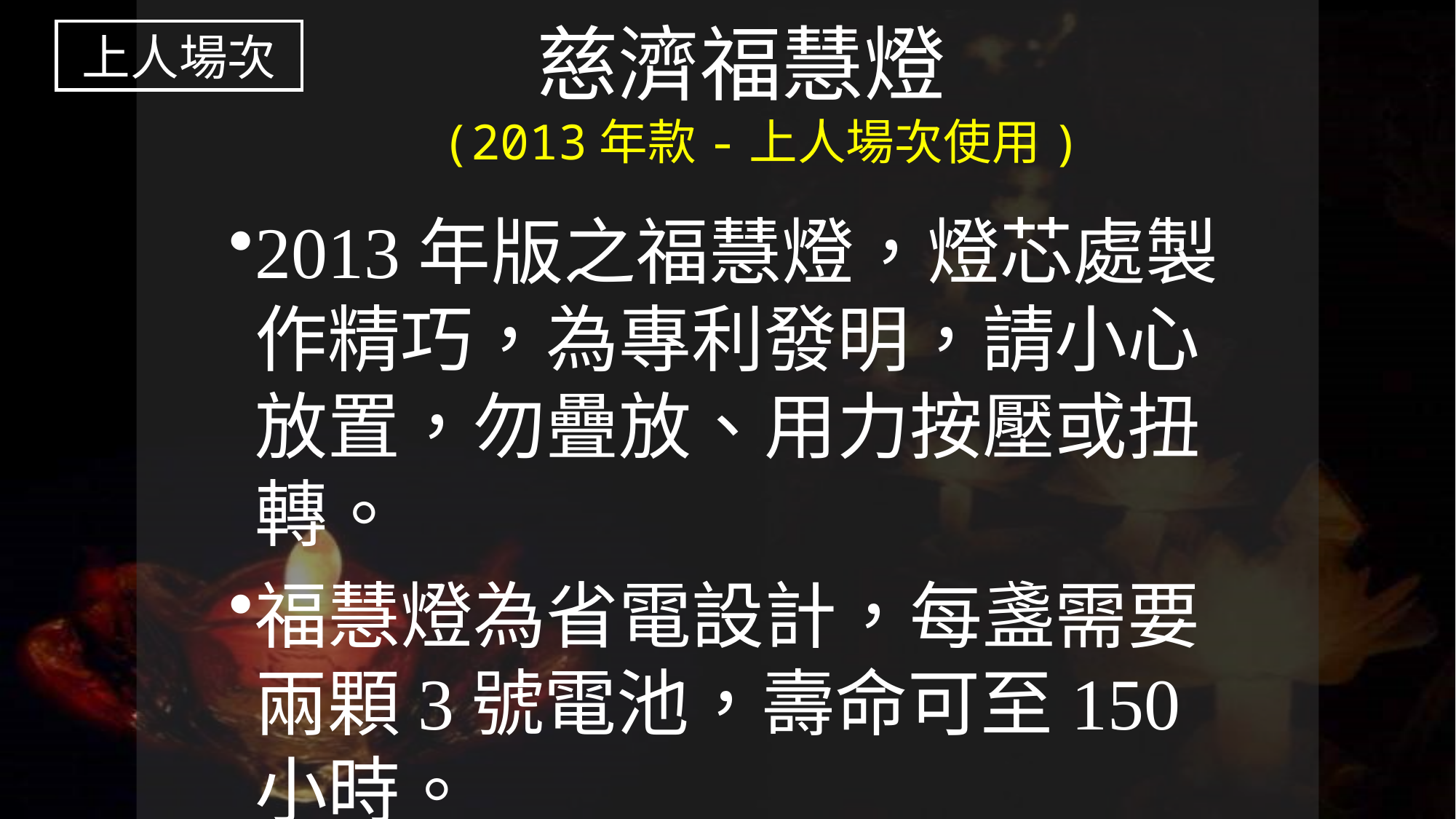

上人場次
慈濟福慧燈
(2013年款-上人場次使用)
2013年版之福慧燈，燈芯處製作精巧，為專利發明，請小心放置，勿疊放、用力按壓或扭轉。
福慧燈為省電設計，每盞需要兩顆3號電池，壽命可至150小時。